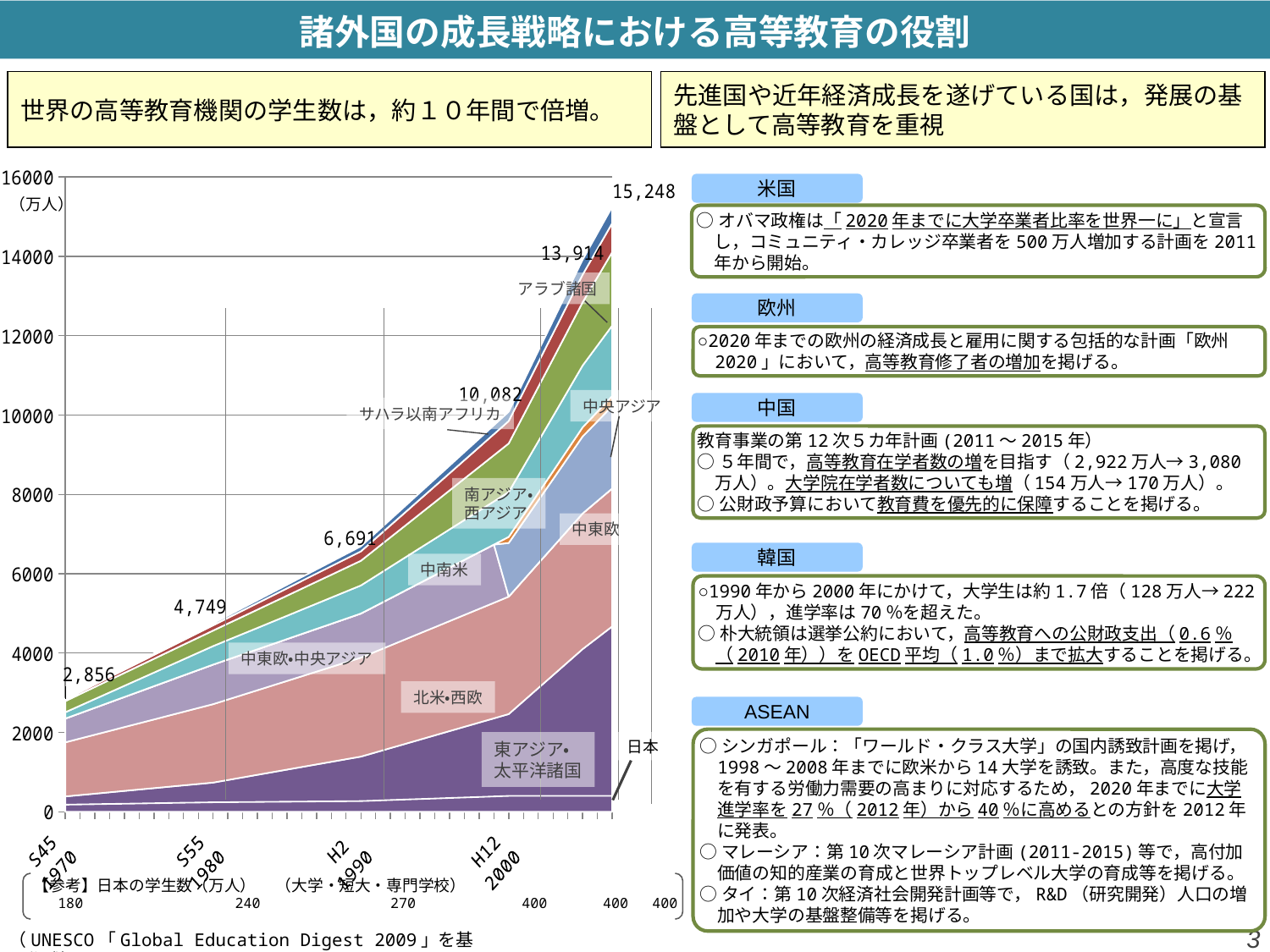

諸外国の成長戦略における高等教育の役割
世界の高等教育機関の学生数は，約１０年間で倍増。
先進国や近年経済成長を遂げている国は，発展の基盤として高等教育を重視

### Chart

| Category | 東アジア・太平洋諸国 | 北米・西欧 | 中東欧・中央アジア | 中東欧 | 中央アジア | 中南米 | 南アジア・西アジア | アラブ諸国 | サハラ以南アフリカ | 全世界 | 日本 |
|---|---|---|---|---|---|---|---|---|---|---|---|
| S45
1970 | 387.2 | 1363.1 | 598.8000000000004 | 0.0 | 0.0 | 158.7 | 281.8 | 46.6 | 19.6 | 2855.8 | 180.0 |
|  | 422.12 | 1424.36 | 638.6300000000003 | 0.0 | 0.0 | 189.51 | 292.76 | 55.17 | 22.610000000000003 | None | 186.0 |
|  | 457.03999999999996 | 1485.62 | 678.4600000000003 | 0.0 | 0.0 | 220.32 | 303.72 | 63.74000000000001 | 25.62 | None | 192.0 |
|  | 491.96 | 1546.8799999999999 | 718.2900000000002 | 0.0 | 0.0 | 251.13 | 314.68 | 72.31 | 28.630000000000003 | None | 198.0 |
|  | 526.88 | 1608.1399999999999 | 758.1200000000001 | 0.0 | 0.0 | 281.94 | 325.64 | 80.88000000000001 | 31.64 | None | 204.0 |
|  | 561.8 | 1669.4 | 797.95 | 0.0 | 0.0 | 312.75 | 336.6 | 89.45000000000002 | 34.650000000000006 | None | 210.0 |
|  | 596.72 | 1730.6599999999999 | 837.78 | 0.0 | 0.0 | 343.56 | 347.56 | 98.02000000000001 | 37.66 | None | 216.0 |
|  | 631.64 | 1791.92 | 877.6099999999999 | 0.0 | 0.0 | 374.37 | 358.52 | 106.59 | 40.67 | None | 222.0 |
|  | 666.56 | 1853.18 | 917.4399999999998 | 0.0 | 0.0 | 405.18 | 369.48 | 115.16000000000003 | 43.68000000000001 | None | 228.0 |
|  | 701.48 | 1914.44 | 957.2699999999998 | 0.0 | 0.0 | 435.99 | 380.44 | 123.73000000000002 | 46.690000000000005 | None | 234.0 |
| S55
1980 | 736.4 | 1975.7 | 997.0999999999997 | 0.0 | 0.0 | 466.8 | 391.4 | 132.3 | 49.7 | 4749.4 | 240.0 |
|  | 801.87 | 2027.48 | 1008.5699999999997 | 0.0 | 0.0 | 490.99 | 414.39 | 142.82000000000002 | 57.46 | None | 243.0 |
|  | 867.3399999999999 | 2079.26 | 1020.0399999999997 | 0.0 | 0.0 | 515.1800000000001 | 437.38 | 153.34 | 65.22 | None | 246.0 |
|  | 932.81 | 2131.04 | 1031.5099999999998 | 0.0 | 0.0 | 539.37 | 460.36999999999995 | 163.86 | 72.98 | None | 249.0 |
|  | 998.28 | 2182.82 | 1042.9799999999998 | 0.0 | 0.0 | 563.5600000000001 | 483.35999999999996 | 174.38 | 80.74000000000001 | None | 252.0 |
|  | 1063.75 | 2234.6 | 1054.4499999999998 | 0.0 | 0.0 | 587.75 | 506.34999999999997 | 184.9 | 88.5 | None | 255.0 |
|  | 1129.2199999999998 | 2286.38 | 1065.92 | 0.0 | 0.0 | 611.94 | 529.3399999999999 | 195.42000000000002 | 96.25999999999999 | None | 258.0 |
|  | 1194.6899999999998 | 2338.16 | 1077.39 | 0.0 | 0.0 | 636.13 | 552.3299999999999 | 205.94 | 104.02 | None | 261.0 |
|  | 1260.1599999999999 | 2389.94 | 1088.8600000000001 | 0.0 | 0.0 | 660.32 | 575.3199999999999 | 216.46 | 111.78 | None | 264.0 |
|  | 1325.6299999999999 | 2441.7200000000003 | 1100.3300000000002 | 0.0 | 0.0 | 684.51 | 598.31 | 226.98000000000002 | 119.54 | None | 267.0 |
| H2
1990 | 1391.1 | 2493.5 | 1111.8000000000002 | 0.0 | 0.0 | 708.7 | 621.3 | 237.5 | 127.3 | 6691.2 | 270.0 |
|  | 1498.29 | 2540.05 | 1151.2800000000002 | 0.0 | 0.0 | 750.99 | 681.56 | 270.13 | 138.01 | None | 283.0 |
|  | 1605.48 | 2586.6 | 1190.7600000000002 | 0.0 | 0.0 | 793.28 | 741.8199999999999 | 302.76 | 148.72 | None | 296.0 |
|  | 1712.6699999999998 | 2633.15 | 1230.24 | 0.0 | 0.0 | 835.5699999999999 | 802.0799999999999 | 335.39 | 159.43 | None | 309.0 |
|  | 1819.86 | 2679.7 | 1269.72 | 0.0 | 0.0 | 877.86 | 862.34 | 368.02 | 170.14 | None | 322.0 |
|  | 1927.05 | 2726.25 | 1309.2 | 0.0 | 0.0 | 920.15 | 922.6 | 400.65 | 180.85 | None | 335.0 |
|  | 2034.2399999999998 | 2772.8 | 1348.68 | 0.0 | 0.0 | 962.4399999999999 | 982.86 | 433.28 | 191.56 | None | 348.0 |
|  | 2141.43 | 2819.35 | 1388.1599999999999 | 0.0 | 0.0 | 1004.7299999999999 | 1043.12 | 465.90999999999997 | 202.26999999999998 | None | 361.0 |
|  | 2248.62 | 2865.9 | 1427.6399999999999 | 0.0 | 0.0 | 1047.02 | 1103.38 | 498.53999999999996 | 212.98000000000002 | None | 374.0 |
|  | 2355.81 | 2912.45 | 1467.12 | 0.0 | 0.0 | 1089.31 | 1163.64 | 531.17 | 223.69 | None | 387.0 |
| H12
2000 | 2463.0 | 2959.0 | 0.0 | 1352.1 | 154.5 | 1131.6 | 1223.9 | 563.8 | 234.4 | 10082.3 | 400.0 |
|  | 2790.34 | 3051.0 | 0.0 | 1469.72 | 169.84 | 1216.78 | 1297.8200000000002 | 590.3 | 262.9 | None | 400.0 |
|  | 3117.68 | 3143.0 | 0.0 | 1587.34 | 185.18 | 1301.96 | 1371.74 | 616.8 | 291.4 | None | 400.0 |
|  | 3445.02 | 3235.0 | 0.0 | 1704.96 | 200.51999999999998 | 1387.1399999999999 | 1445.66 | 643.3 | 319.9 | None | 400.0 |
|  | 3772.3599999999997 | 3327.0 | 0.0 | 1822.58 | 215.85999999999999 | 1472.32 | 1519.58 | 669.8 | 348.4 | None | 400.0 |
| H17
05 | 4099.7 | 3419.0 | 0.0 | 1940.2 | 231.2 | 1557.5 | 1593.5 | 696.3 | 376.9 | 13914.3 | 400.0 |
|  | 4385.549999999999 | 3448.65 | 0.0 | 2007.6 | 242.3 | 1666.6 | 1721.95 | 713.25 | 395.5 | None | 400.0 |
| H19
07 | 4671.4 | 3478.3 | 0.0 | 2075.0 | 253.4 | 1775.7 | 1850.4 | 730.2 | 414.1 | 15248.3 | 400.0 |
米国
○オバマ政権は「2020年までに大学卒業者比率を世界一に」と宣言し，コミュニティ・カレッジ卒業者を500万人増加する計画を2011年から開始。
欧州
○2020年までの欧州の経済成長と雇用に関する包括的な計画「欧州2020」において，高等教育修了者の増加を掲げる。
中国
教育事業の第12次５カ年計画(2011～2015年）
○５年間で，高等教育在学者数の増を目指す（2,922万人→3,080万人）。大学院在学者数についても増（154万人→170万人）。
○公財政予算において教育費を優先的に保障することを掲げる。
韓国
○1990年から2000年にかけて，大学生は約1.7倍（128万人→222万人），進学率は70％を超えた。
○朴大統領は選挙公約において，高等教育への公財政支出（0.6％（2010年））をOECD平均（1.0％）まで拡大することを掲げる。
ASEAN
○シンガポール：「ワールド・クラス大学」の国内誘致計画を掲げ，1998～2008年までに欧米から14大学を誘致。また，高度な技能を有する労働力需要の高まりに対応するため，2020年までに大学進学率を27％（2012年）から40％に高めるとの方針を2012年に発表。
○マレーシア：第10次マレーシア計画(2011-2015)等で，高付加価値の知的産業の育成と世界トップレベル大学の育成等を掲げる。
○タイ：第10次経済社会開発計画等で，R&D（研究開発）人口の増加や大学の基盤整備等を掲げる。
（万人）
アラブ諸国
中央アジア
サハラ以南アフリカ
南アジア・
西アジア
中東欧
中南米
中東欧・中央アジア
北米・西欧
東アジア・
太平洋諸国
【参考】日本の学生数（万人）　 （大学・短大・専門学校）
 　180           　  　 　240　　　　　　 　　  270　     　    　　　400　 　　 400　 400

日本
3
（UNESCO「Global Education Digest 2009」を基に作成）